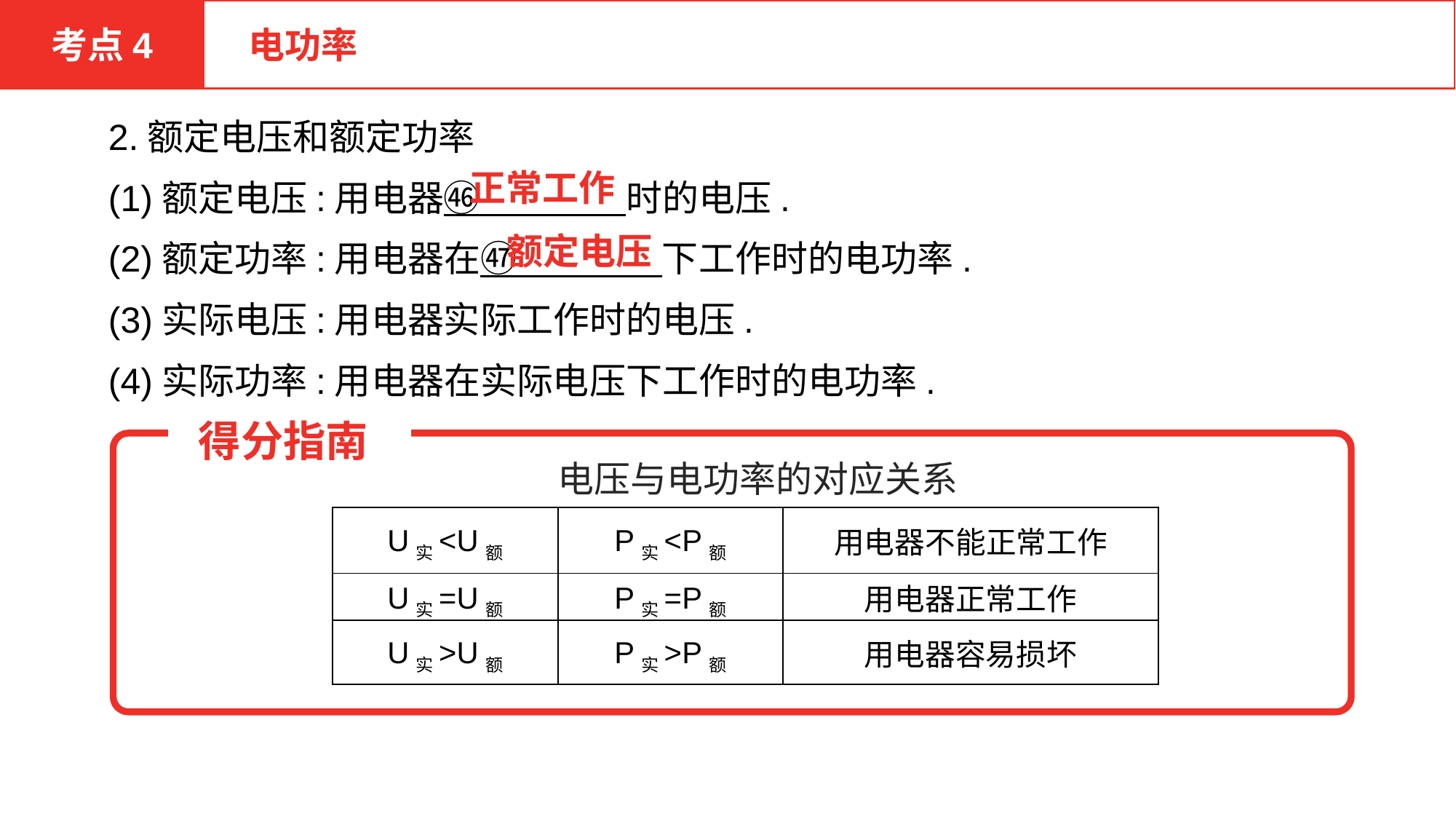

考点4
  电功率
2.额定电压和额定功率
(1)额定电压:用电器㊻　　　　时的电压.
(2)额定功率:用电器在㊼　　　　下工作时的电功率.
(3)实际电压:用电器实际工作时的电压.
(4)实际功率:用电器在实际电压下工作时的电功率.
正常工作
额定电压
 得分指南
电压与电功率的对应关系

| U实<U额 | P实<P额 | 用电器不能正常工作 |
| --- | --- | --- |
| U实=U额 | P实=P额 | 用电器正常工作 |
| U实>U额 | P实>P额 | 用电器容易损坏 |